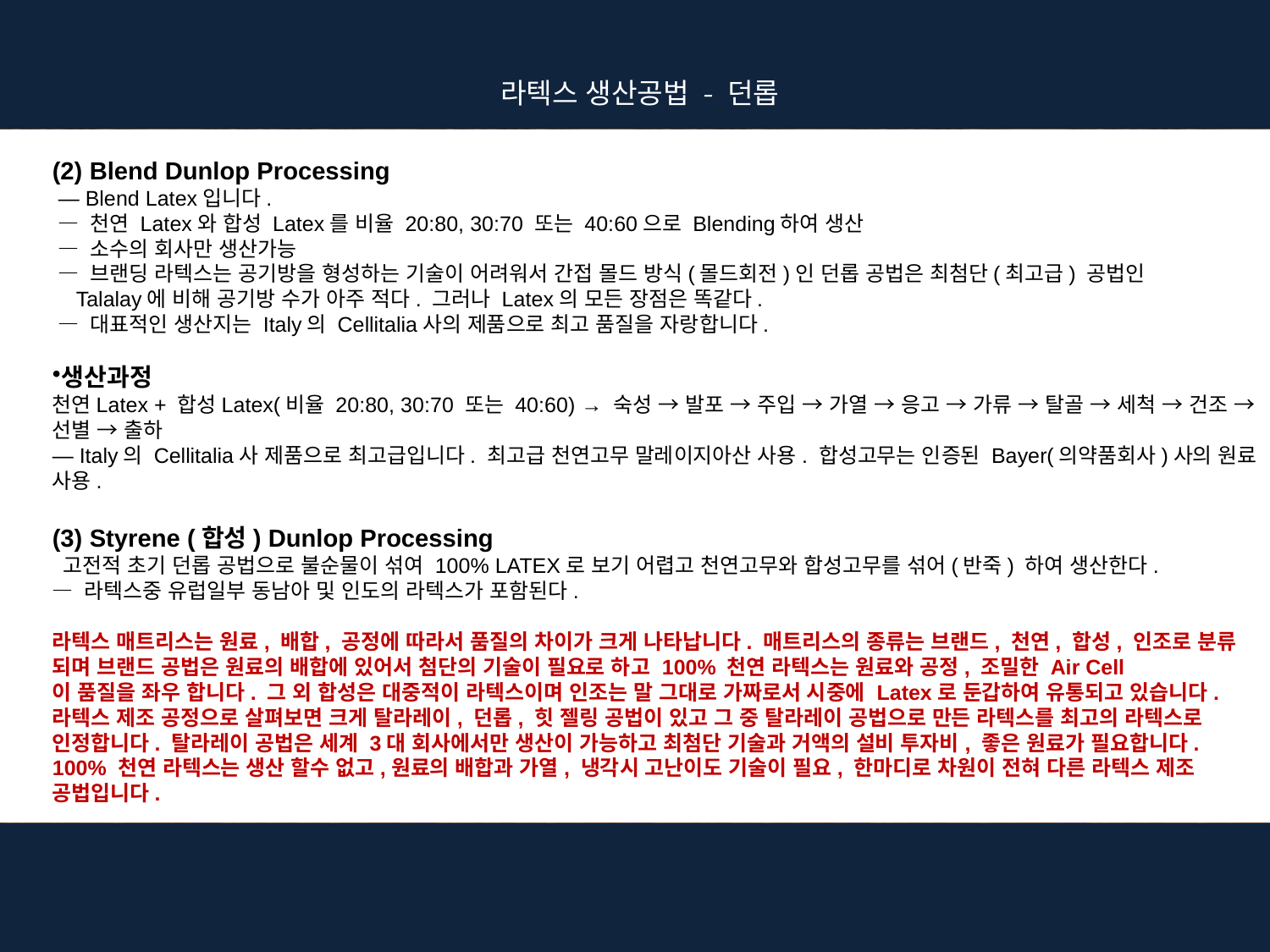

라텍스 생산공법 - 던롭
(2) Blend Dunlop Processing
 ― Blend Latex입니다.
 ― 천연 Latex와 합성 Latex를 비율 20:80, 30:70 또는 40:60으로 Blending하여 생산
 ― 소수의 회사만 생산가능
 ― 브랜딩 라텍스는 공기방을 형성하는 기술이 어려워서 간접 몰드 방식(몰드회전)인 던롭 공법은 최첨단(최고급) 공법인
    Talalay에 비해 공기방 수가 아주 적다. 그러나 Latex의 모든 장점은 똑같다.
 ― 대표적인 생산지는 Italy의 Cellitalia사의 제품으로 최고 품질을 자랑합니다.

생산과정
천연Latex + 합성Latex(비율 20:80, 30:70 또는 40:60) → 숙성 → 발포 → 주입 → 가열 → 응고 → 가류 → 탈골 → 세척 → 건조 → 선별 → 출하
― Italy의 Cellitalia사 제품으로 최고급입니다. 최고급 천연고무 말레이지아산 사용. 합성고무는 인증된 Bayer(의약품회사)사의 원료 사용.

(3) Styrene (합성) Dunlop Processing
 고전적 초기 던롭 공법으로 불순물이 섞여 100% LATEX로 보기 어렵고 천연고무와 합성고무를 섞어(반죽) 하여 생산한다.
― 라텍스중 유럽일부 동남아 및 인도의 라텍스가 포함된다.

라텍스 매트리스는 원료, 배합, 공정에 따라서 품질의 차이가 크게 나타납니다. 매트리스의 종류는 브랜드, 천연, 합성, 인조로 분류 되며 브랜드 공법은 원료의 배합에 있어서 첨단의 기술이 필요로 하고 100% 천연 라텍스는 원료와 공정, 조밀한 Air Cell
이 품질을 좌우 합니다. 그 외 합성은 대중적이 라텍스이며 인조는 말 그대로 가짜로서 시중에 Latex로 둔갑하여 유통되고 있습니다. 라텍스 제조 공정으로 살펴보면 크게 탈라레이, 던롭, 힛 젤링 공법이 있고 그 중 탈라레이 공법으로 만든 라텍스를 최고의 라텍스로 인정합니다. 탈라레이 공법은 세계 3대 회사에서만 생산이 가능하고 최첨단 기술과 거액의 설비 투자비, 좋은 원료가 필요합니다. 100% 천연 라텍스는 생산 할수 없고,원료의 배합과 가열, 냉각시 고난이도 기술이 필요, 한마디로 차원이 전혀 다른 라텍스 제조 공법입니다.